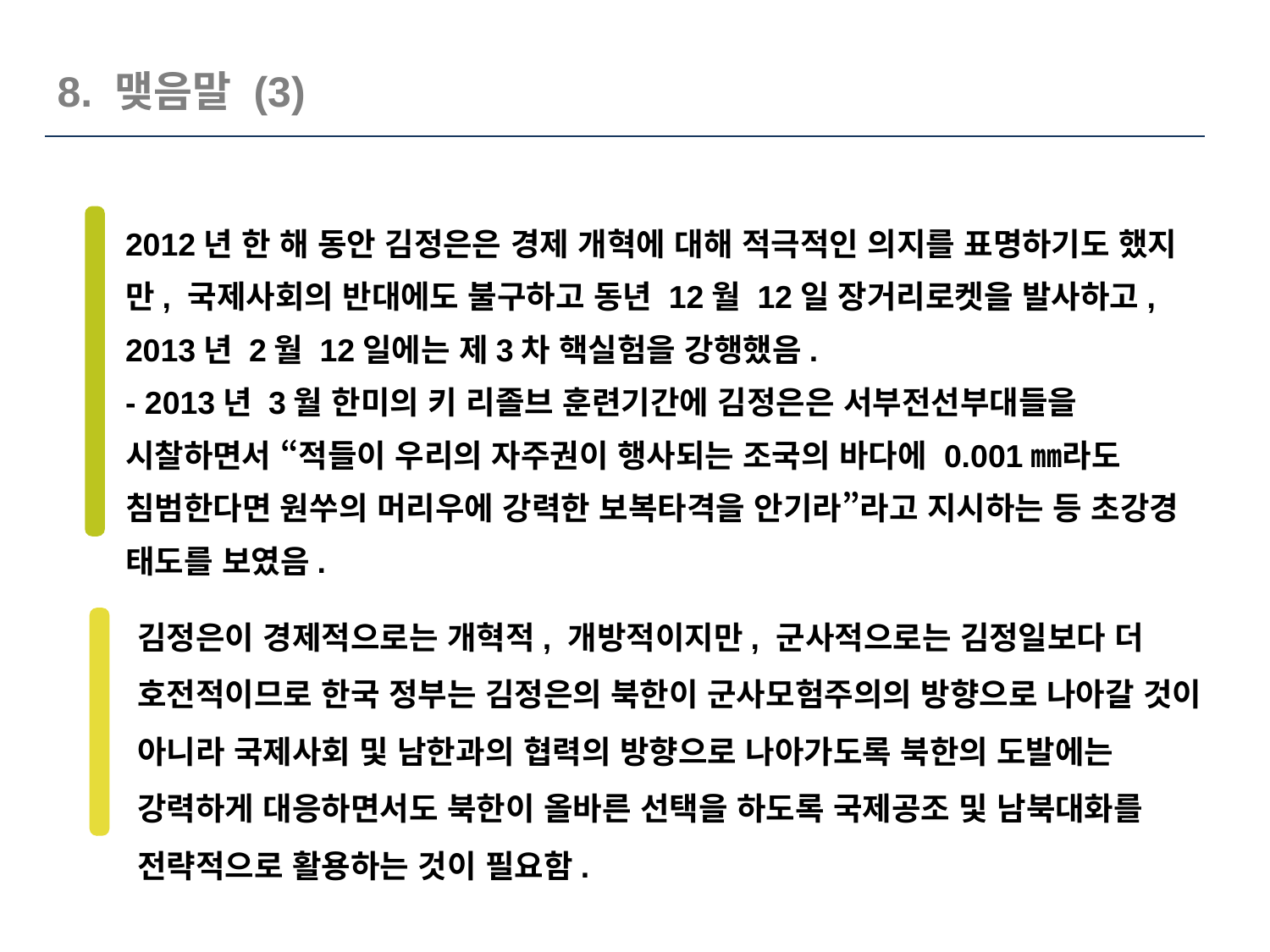

8. 맺음말 (3)
2012년 한 해 동안 김정은은 경제 개혁에 대해 적극적인 의지를 표명하기도 했지만, 국제사회의 반대에도 불구하고 동년 12월 12일 장거리로켓을 발사하고, 2013년 2월 12일에는 제3차 핵실험을 강행했음.
- 2013년 3월 한미의 키 리졸브 훈련기간에 김정은은 서부전선부대들을 시찰하면서 “적들이 우리의 자주권이 행사되는 조국의 바다에 0.001㎜라도 침범한다면 원쑤의 머리우에 강력한 보복타격을 안기라”라고 지시하는 등 초강경 태도를 보였음.

김정은이 경제적으로는 개혁적, 개방적이지만, 군사적으로는 김정일보다 더 호전적이므로 한국 정부는 김정은의 북한이 군사모험주의의 방향으로 나아갈 것이 아니라 국제사회 및 남한과의 협력의 방향으로 나아가도록 북한의 도발에는 강력하게 대응하면서도 북한이 올바른 선택을 하도록 국제공조 및 남북대화를 전략적으로 활용하는 것이 필요함.